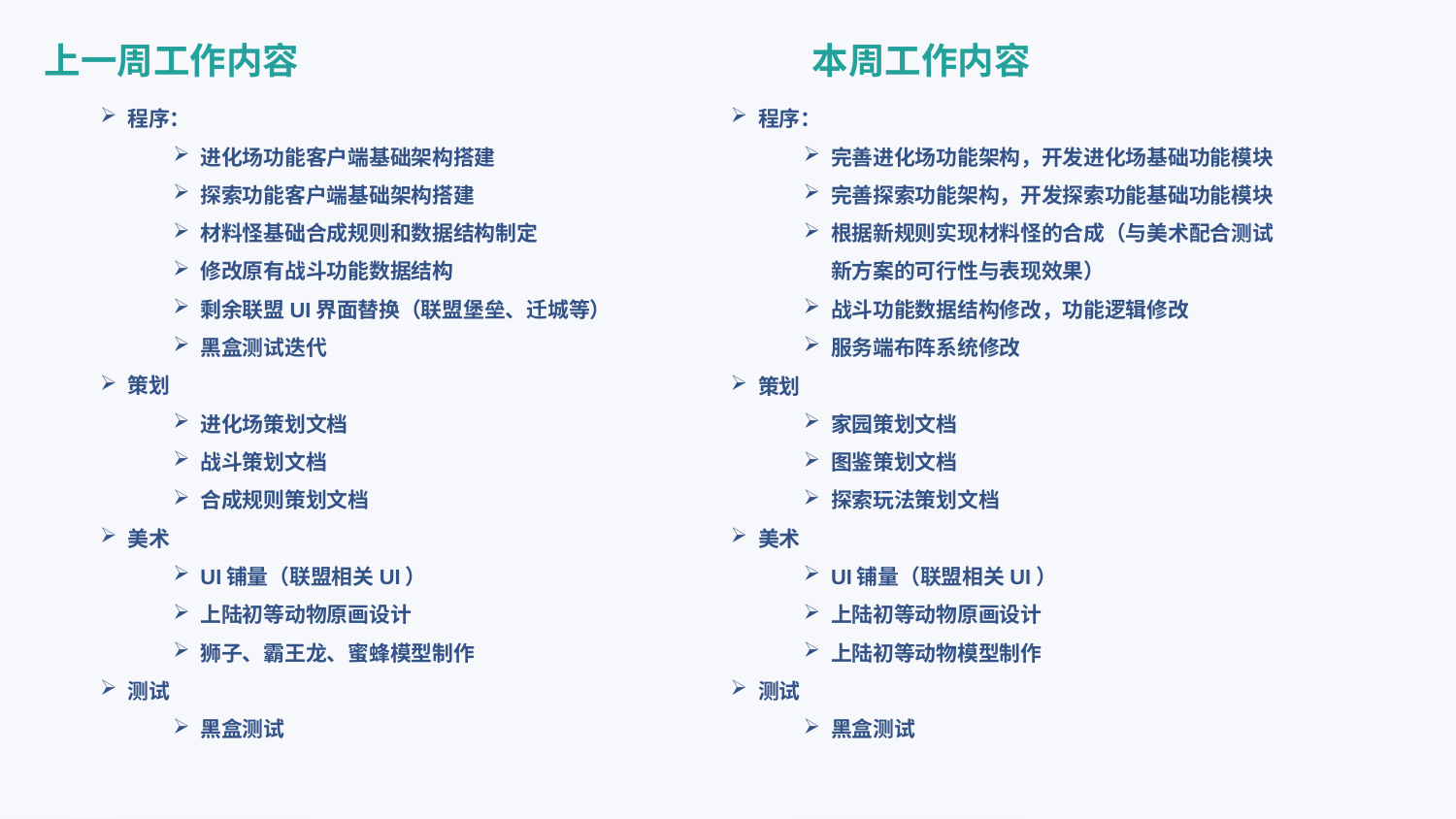

上一周工作内容
本周工作内容
程序：
进化场功能客户端基础架构搭建
探索功能客户端基础架构搭建
材料怪基础合成规则和数据结构制定
修改原有战斗功能数据结构
剩余联盟UI界面替换（联盟堡垒、迁城等）
黑盒测试迭代
策划
进化场策划文档
战斗策划文档
合成规则策划文档
美术
UI铺量（联盟相关UI）
上陆初等动物原画设计
狮子、霸王龙、蜜蜂模型制作
测试
黑盒测试
程序：
完善进化场功能架构，开发进化场基础功能模块
完善探索功能架构，开发探索功能基础功能模块
根据新规则实现材料怪的合成（与美术配合测试新方案的可行性与表现效果）
战斗功能数据结构修改，功能逻辑修改
服务端布阵系统修改
策划
家园策划文档
图鉴策划文档
探索玩法策划文档
美术
UI铺量（联盟相关UI）
上陆初等动物原画设计
上陆初等动物模型制作
测试
黑盒测试